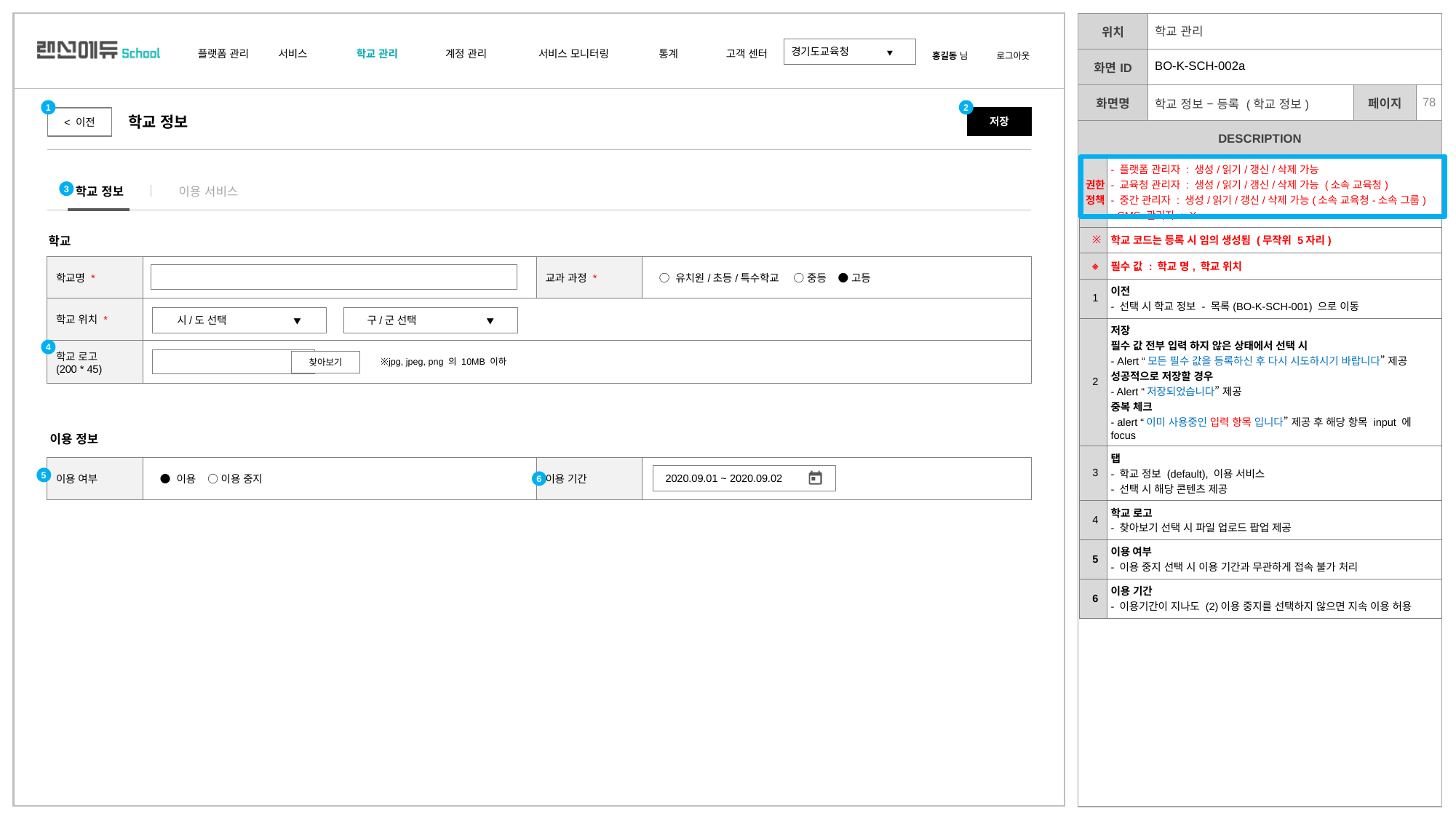

|  | 학교 관리 |  |  |
| --- | --- | --- | --- |
|  | BO-K-SCH-002a |  |  |
|  | 학교 정보 – 등록 (학교 정보) |  |  |
1
2
저장
< 이전
학교 정보

| 권한 정책 | - 플랫폼 관리자 : 생성/읽기/갱신/삭제 가능 - 교육청 관리자 : 생성/읽기/갱신/삭제 가능 (소속 교육청) - 중간 관리자 : 생성/읽기/갱신/삭제 가능(소속 교육청-소속 그룹) - CMS 관리자 : X |
| --- | --- |
| ※ | 학교 코드는 등록 시 임의 생성됨 (무작위 5자리) |
| ※ | 필수 값 : 학교 명, 학교 위치 |
| 1 | 이전 - 선택 시 학교 정보 - 목록(BO-K-SCH-001) 으로 이동 |
| 2 | 저장 필수 값 전부 입력 하지 않은 상태에서 선택 시 - Alert “모든 필수 값을 등록하신 후 다시 시도하시기 바랍니다” 제공 성공적으로 저장할 경우 - Alert “저장되었습니다” 제공 중복 체크 - alert “이미 사용중인 입력 항목 입니다” 제공 후 해당 항목 input 에 focus |
| 3 | 탭 - 학교 정보 (default), 이용 서비스 - 선택 시 해당 콘텐츠 제공 |
| 4 | 학교 로고 - 찾아보기 선택 시 파일 업로드 팝업 제공 |
| 5 | 이용 여부 - 이용 중지 선택 시 이용 기간과 무관하게 접속 불가 처리 |
| 6 | 이용 기간 - 이용기간이 지나도 (2)이용 중지를 선택하지 않으면 지속 이용 허용 |
3
학교 정보
이용 서비스
학교
| 학교명 \* |  | 교과 과정 \* | ○ 유치원/초등/특수학교 ○ 중등 ● 고등 |
| --- | --- | --- | --- |
| 학교 위치 \* |  |  |  |
| 학교 로고 (200 \* 45) |  |  |  |

시/도 선택                       ▼
구/군 선택                        ▼
4

찾아보기
※ jpg, jpeg, png 의 10MB 이하
이용 정보
| 이용 여부 | ● 이용 ○ 이용 중지 | 이용 기간 |  |
| --- | --- | --- | --- |
2020.09.01 ~ 2020.09.02
5

6